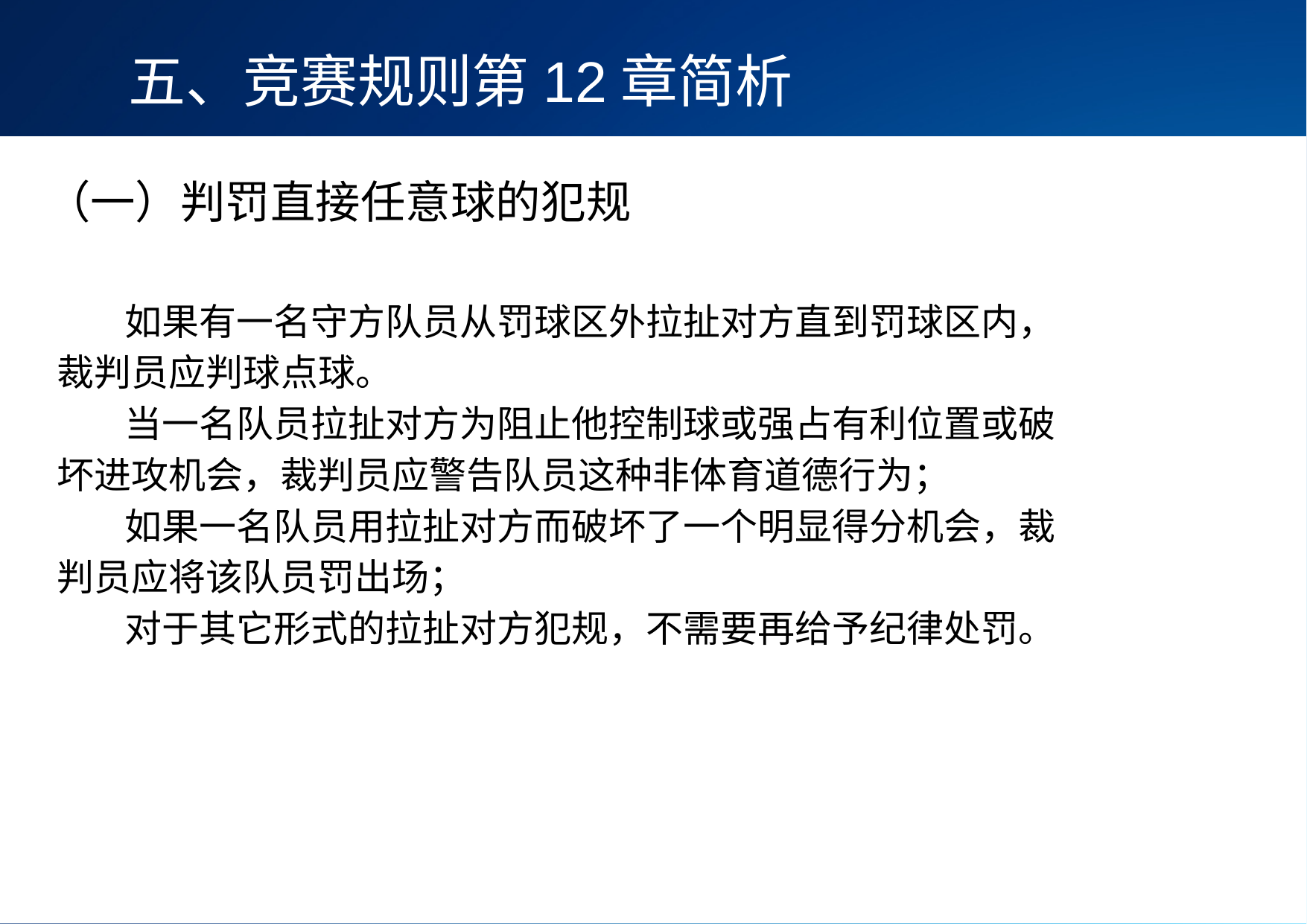

五、竞赛规则第12章简析

（一）判罚直接任意球的犯规
       如果有一名守方队员从罚球区外拉扯对方直到罚球区内，裁判员应判球点球。
       当一名队员拉扯对方为阻止他控制球或强占有利位置或破坏进攻机会，裁判员应警告队员这种非体育道德行为；
       如果一名队员用拉扯对方而破坏了一个明显得分机会，裁判员应将该队员罚出场；
       对于其它形式的拉扯对方犯规，不需要再给予纪律处罚。